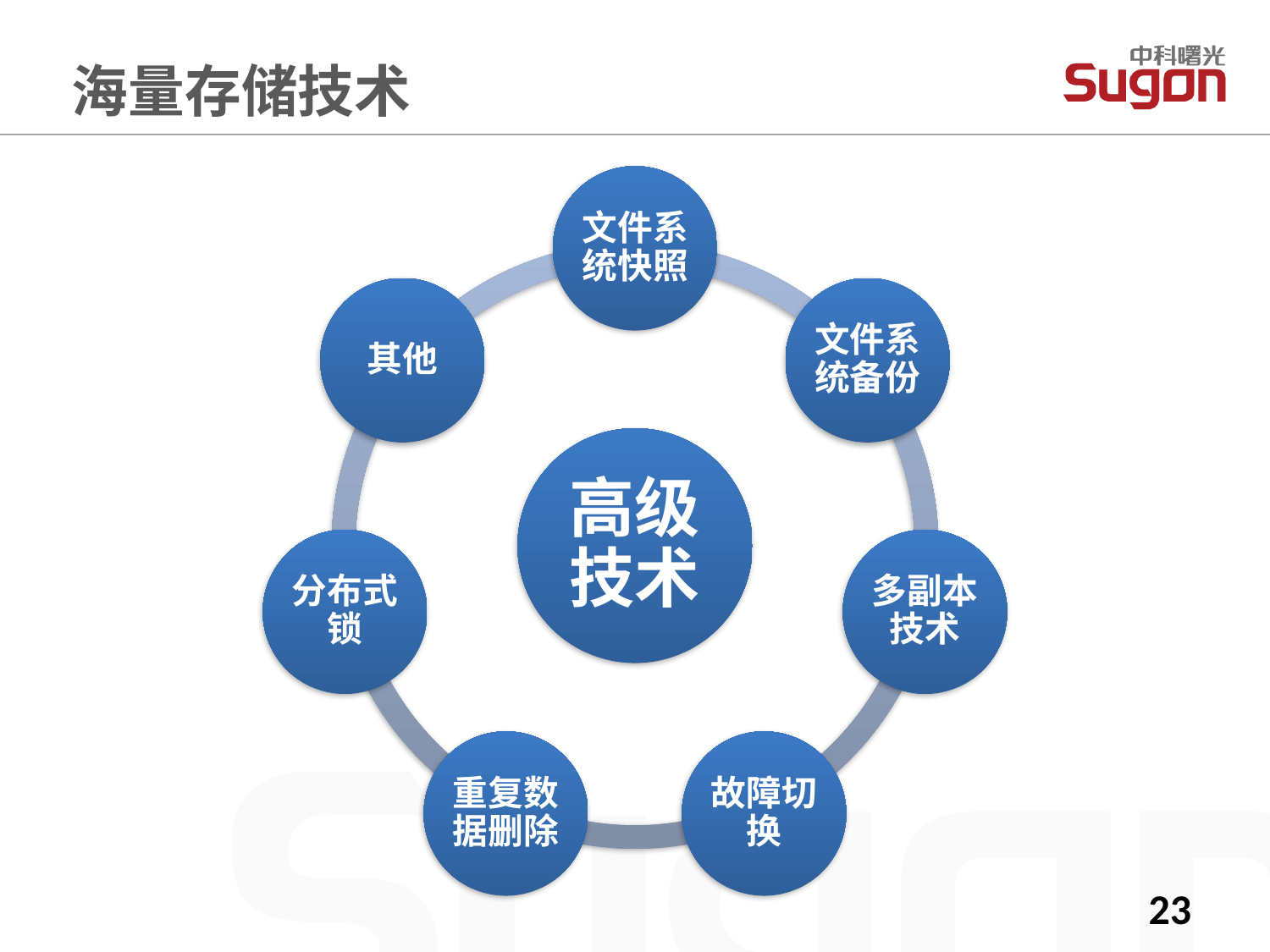

海量存储技术
高级技术
文件系统快照
文件系统备份
多副本技术
故障切换
重复数据删除
分布式锁
其他